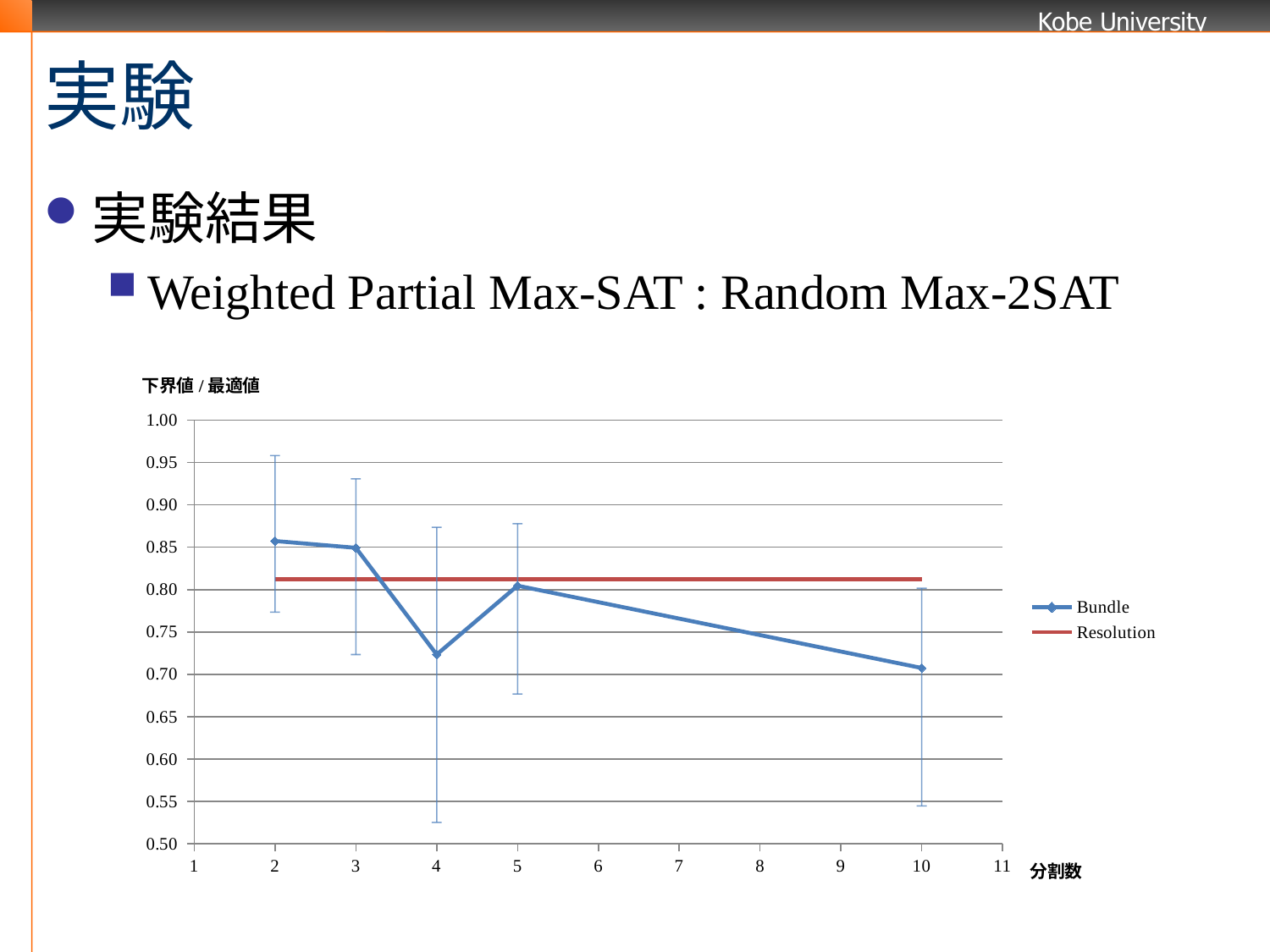

# 実験
実験結果
Weighted Partial Max-SAT : Random Max-2SAT

### Chart

| Category |  | Resolution |
|---|---|---|